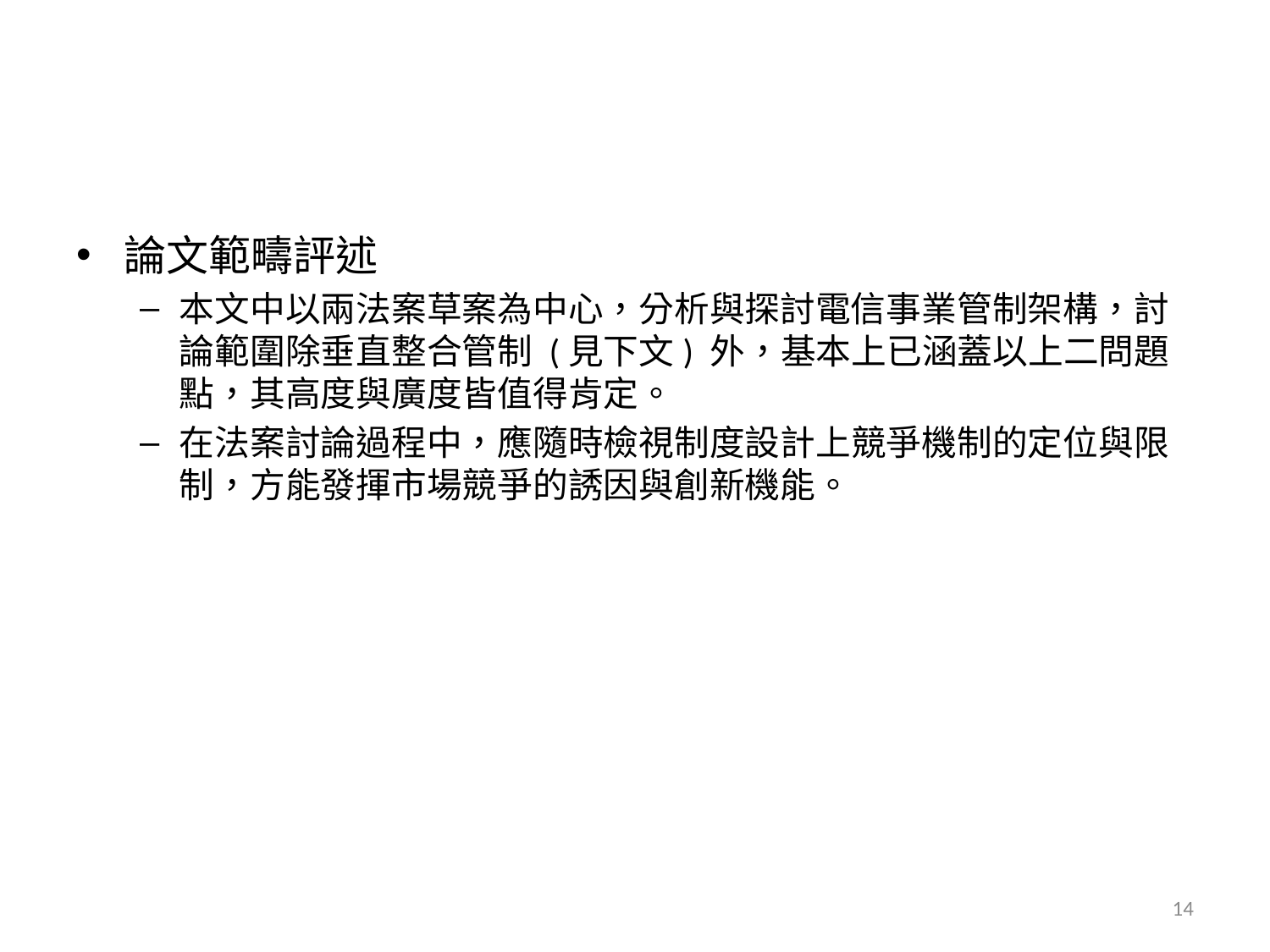

#
論文範疇評述
本文中以兩法案草案為中心，分析與探討電信事業管制架構，討論範圍除垂直整合管制 (見下文) 外，基本上已涵蓋以上二問題點，其高度與廣度皆值得肯定。
在法案討論過程中，應隨時檢視制度設計上競爭機制的定位與限制，方能發揮市場競爭的誘因與創新機能。

14